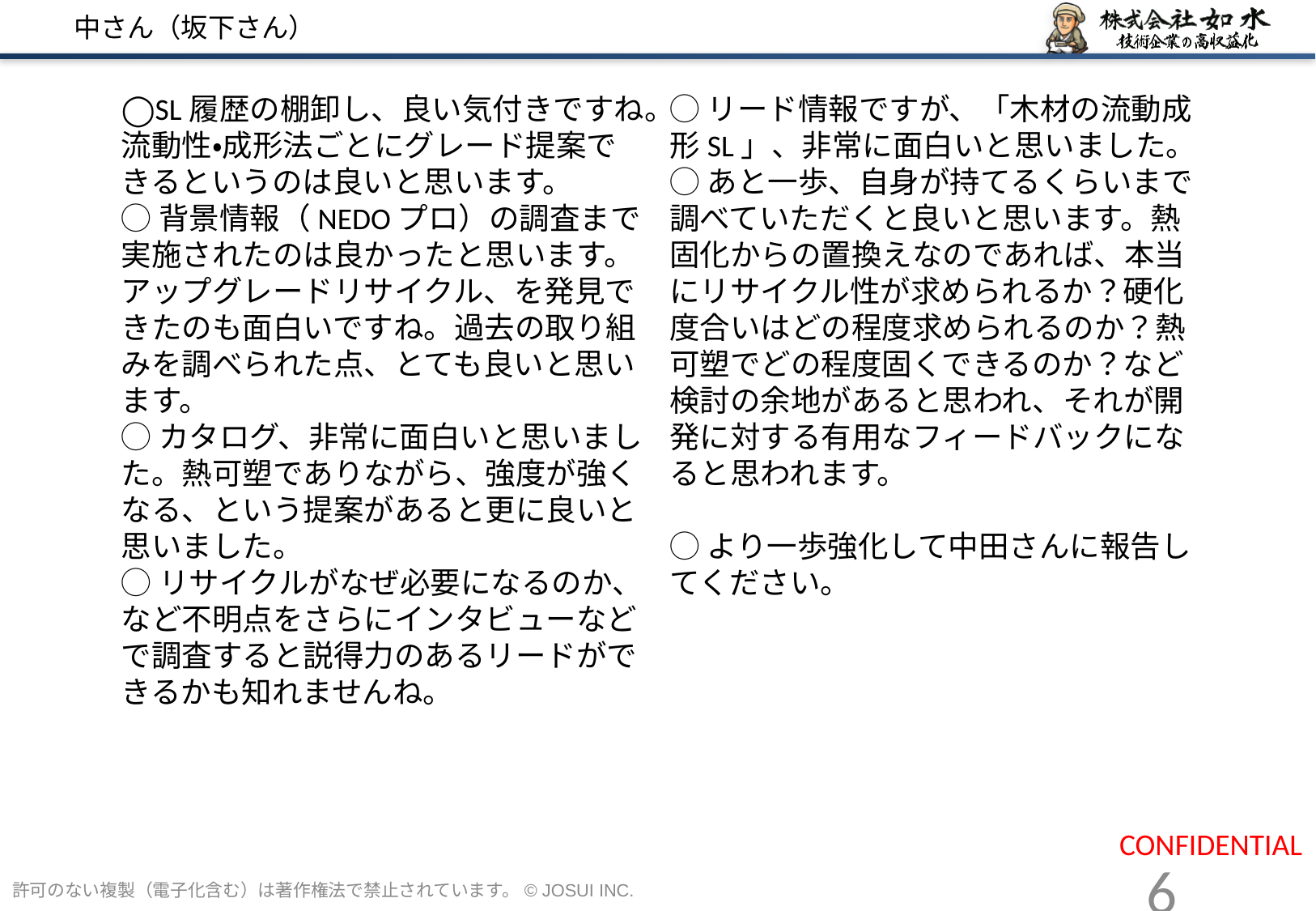

# 中さん（坂下さん）
◯リード情報ですが、「木材の流動成形SL」、非常に面白いと思いました。
◯あと一歩、自身が持てるくらいまで調べていただくと良いと思います。熱固化からの置換えなのであれば、本当にリサイクル性が求められるか？硬化度合いはどの程度求められるのか？熱可塑でどの程度固くできるのか？など検討の余地があると思われ、それが開発に対する有用なフィードバックになると思われます。

◯より一歩強化して中田さんに報告してください。
◯SL履歴の棚卸し、良い気付きですね。流動性・成形法ごとにグレード提案できるというのは良いと思います。
◯背景情報（NEDOプロ）の調査まで実施されたのは良かったと思います。アップグレードリサイクル、を発見できたのも面白いですね。過去の取り組みを調べられた点、とても良いと思います。
◯カタログ、非常に面白いと思いました。熱可塑でありながら、強度が強くなる、という提案があると更に良いと思いました。
◯リサイクルがなぜ必要になるのか、など不明点をさらにインタビューなどで調査すると説得力のあるリードができるかも知れませんね。

許可のない複製（電子化含む）は著作権法で禁止されています。© JOSUI INC.
6